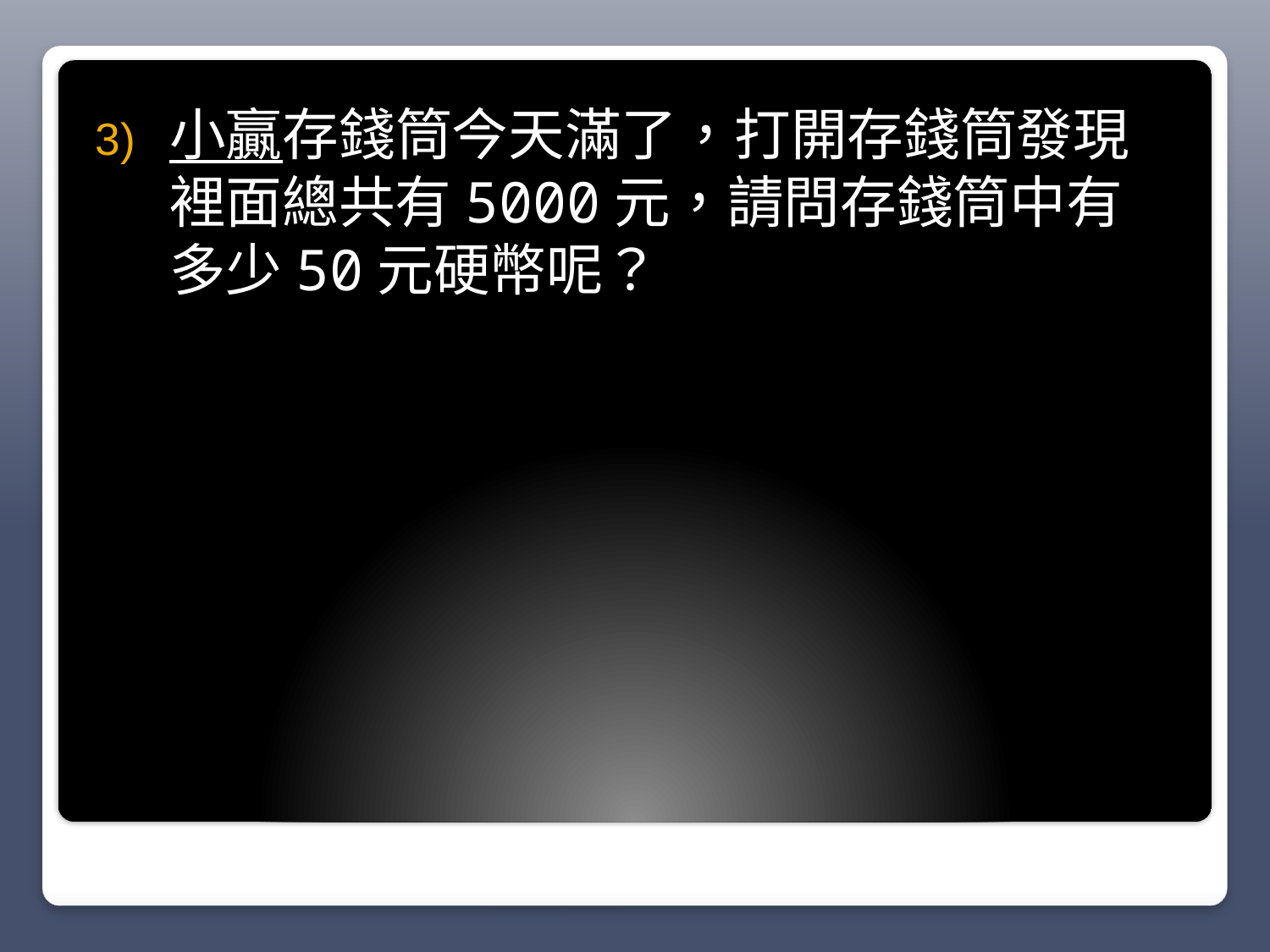

小贏存錢筒今天滿了，打開存錢筒發現裡面總共有5000元，請問存錢筒中有多少50元硬幣呢？